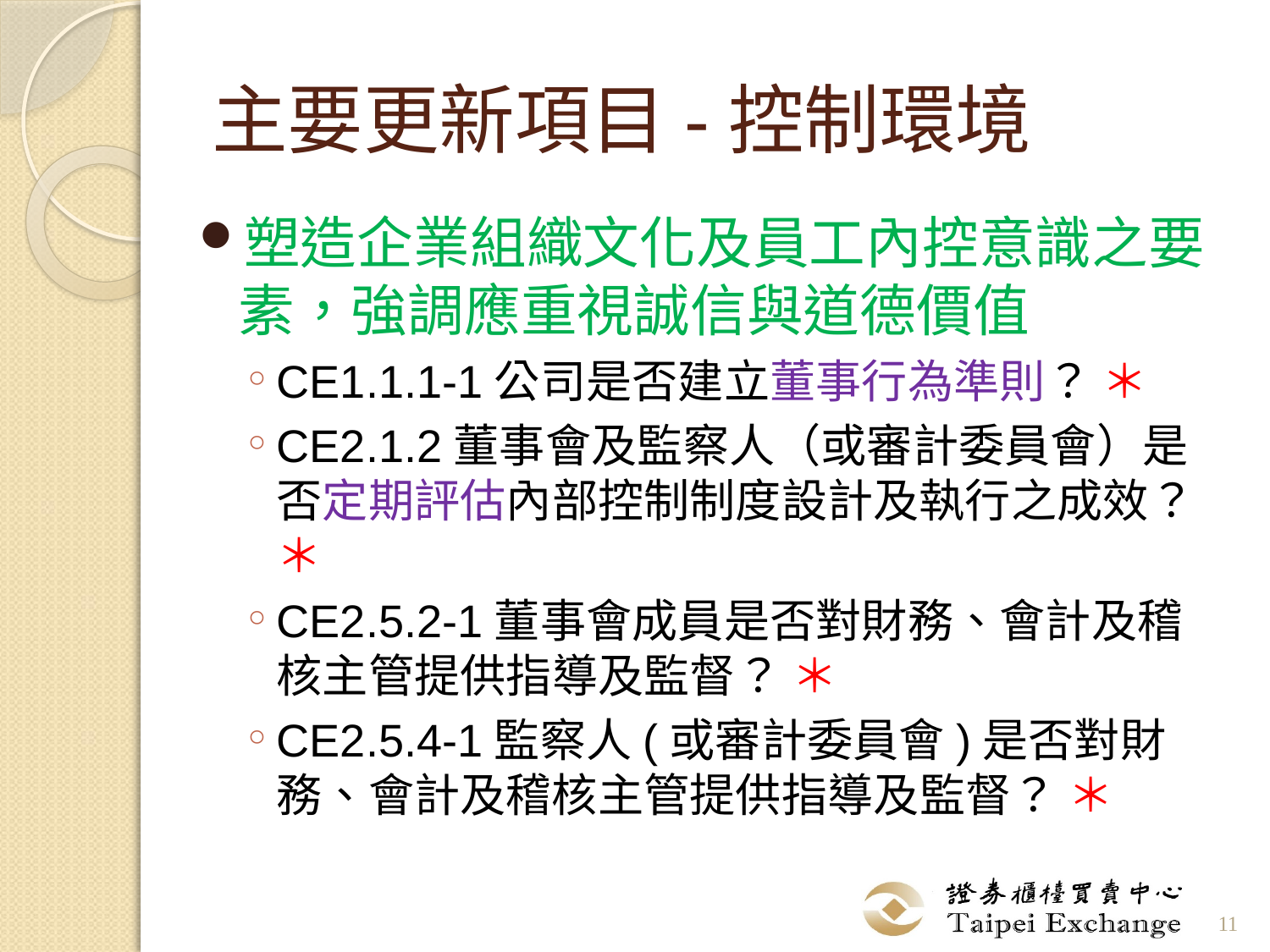

# 主要更新項目-控制環境
塑造企業組織文化及員工內控意識之要素，強調應重視誠信與道德價值
CE1.1.1-1公司是否建立董事行為準則？ ＊
CE2.1.2董事會及監察人（或審計委員會）是否定期評估內部控制制度設計及執行之成效？ ＊
CE2.5.2-1董事會成員是否對財務、會計及稽核主管提供指導及監督？ ＊
CE2.5.4-1監察人(或審計委員會)是否對財務、會計及稽核主管提供指導及監督？ ＊
11